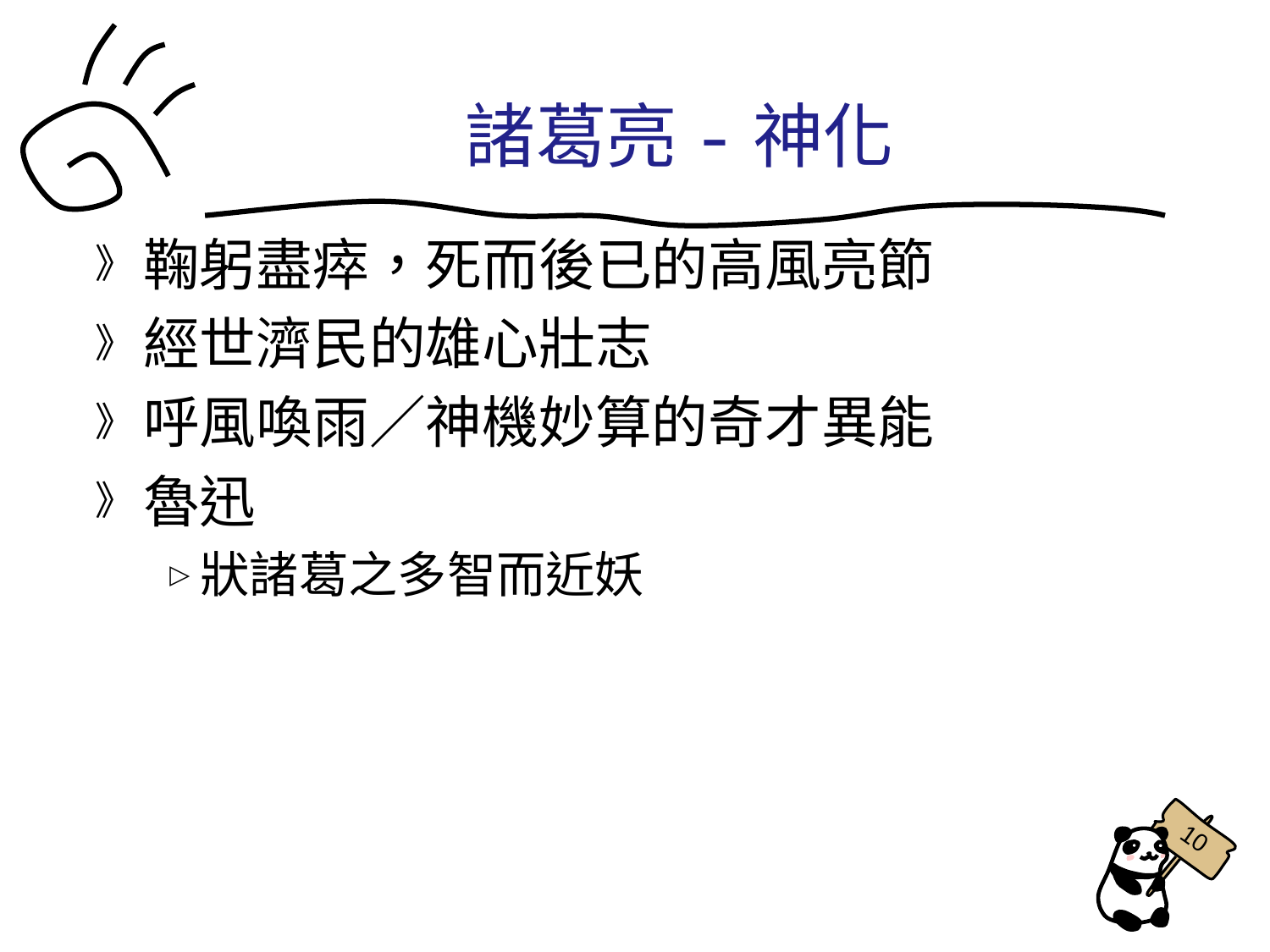

諸葛亮-神化
鞠躬盡瘁，死而後已的高風亮節
經世濟民的雄心壯志
呼風喚雨／神機妙算的奇才異能
魯迅
狀諸葛之多智而近妖
10